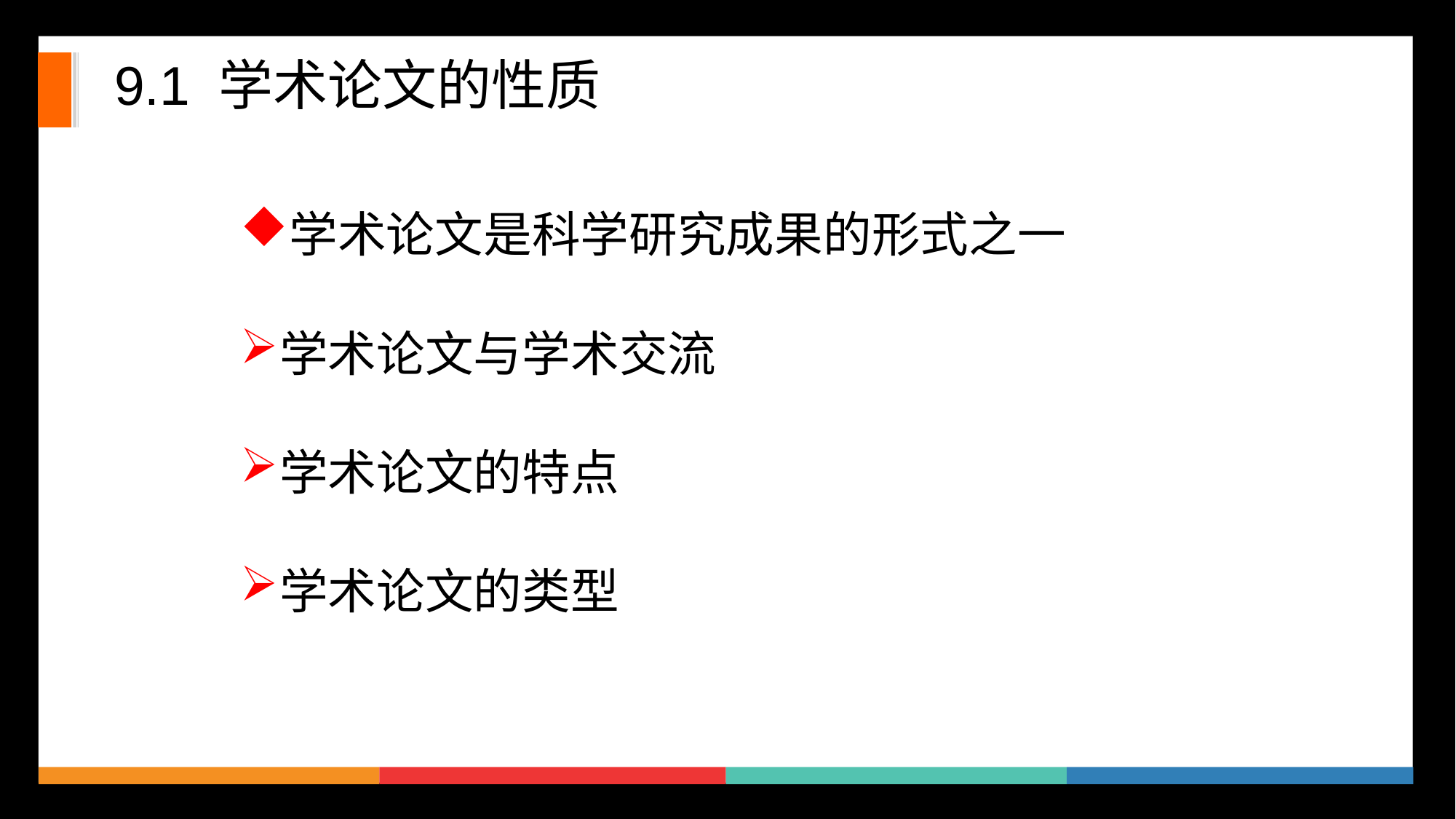

# 9.1 学术论文的性质
学术论文是科学研究成果的形式之一
学术论文与学术交流
学术论文的特点
学术论文的类型